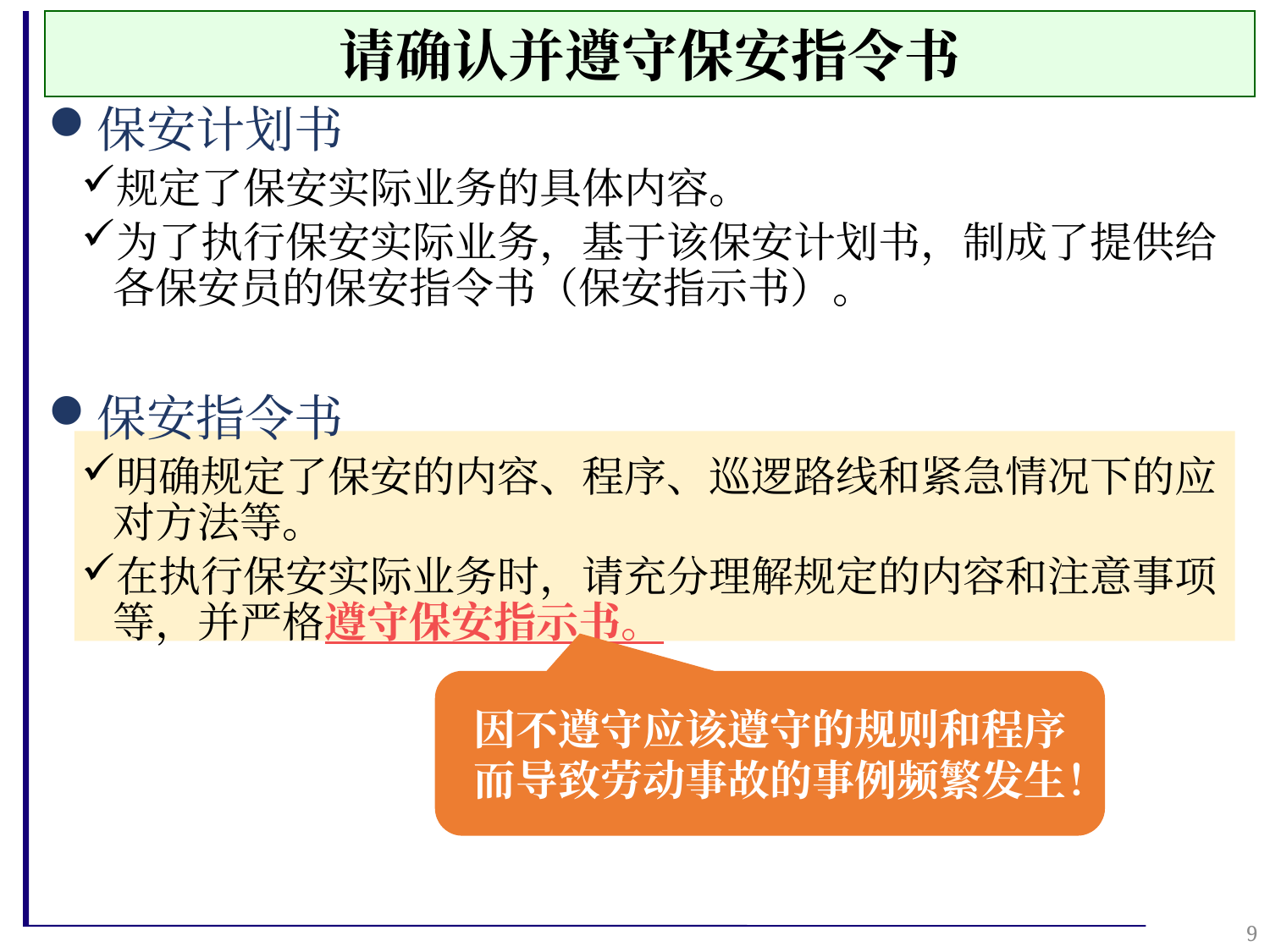

请确认并遵守保安指令书
保安计划书
规定了保安实际业务的具体内容。
为了执行保安实际业务，基于该保安计划书，制成了提供给各保安员的保安指令书（保安指示书）。

保安指令书
明确规定了保安的内容、程序、巡逻路线和紧急情况下的应对方法等。
在执行保安实际业务时，请充分理解规定的内容和注意事项等，并严格遵守保安指示书。

因不遵守应该遵守的规则和程序而导致劳动事故的事例频繁发生！
9